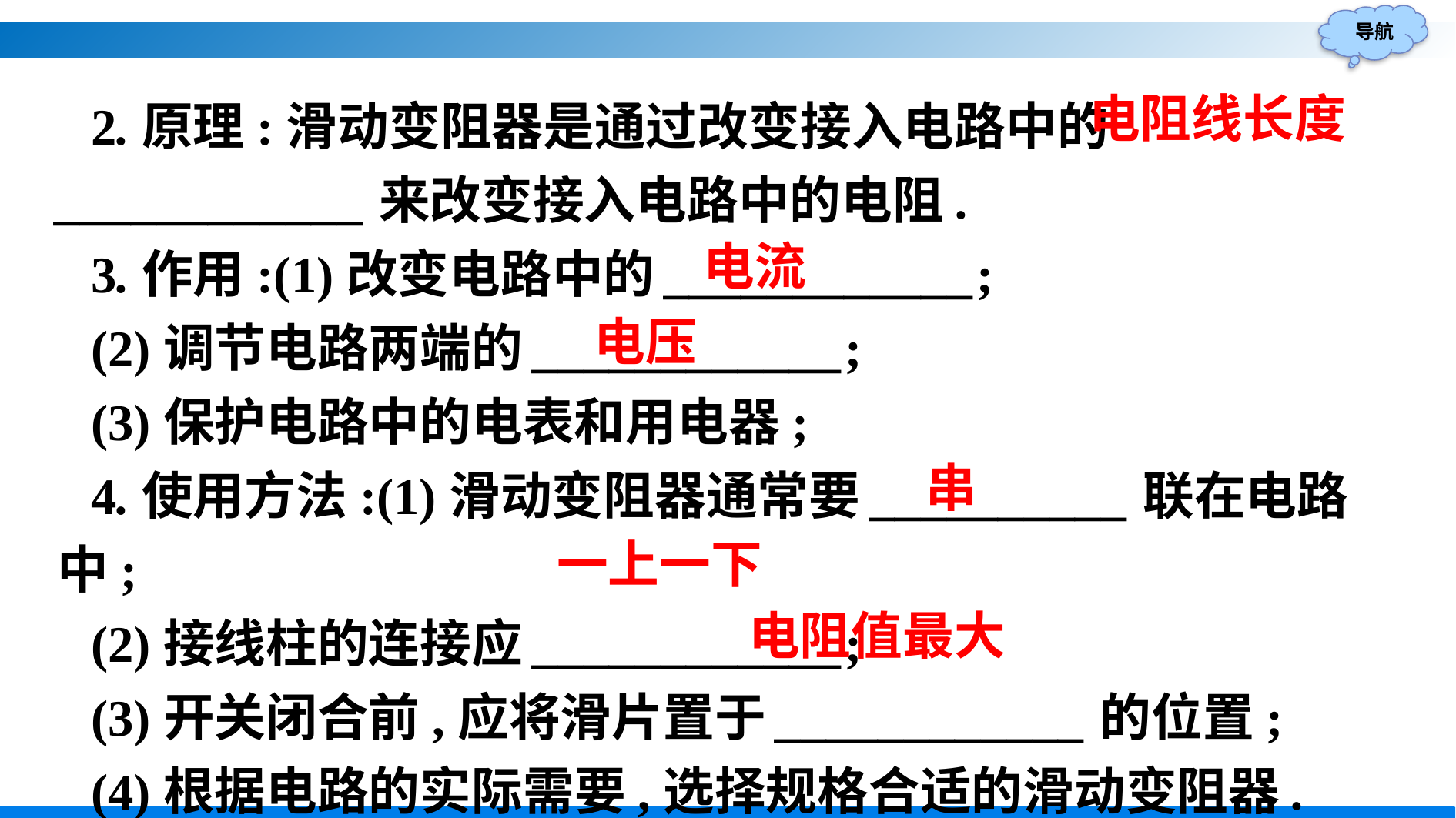

2.原理:滑动变阻器是通过改变接入电路中的____________来改变接入电路中的电阻.
3.作用:(1)改变电路中的____________;
(2)调节电路两端的____________;
(3)保护电路中的电表和用电器;
4.使用方法:(1)滑动变阻器通常要__________联在电路中;
(2)接线柱的连接应____________;
(3)开关闭合前,应将滑片置于____________的位置;
(4)根据电路的实际需要,选择规格合适的滑动变阻器.
电阻线长度
电流
电压
串
一上一下
电阻值最大